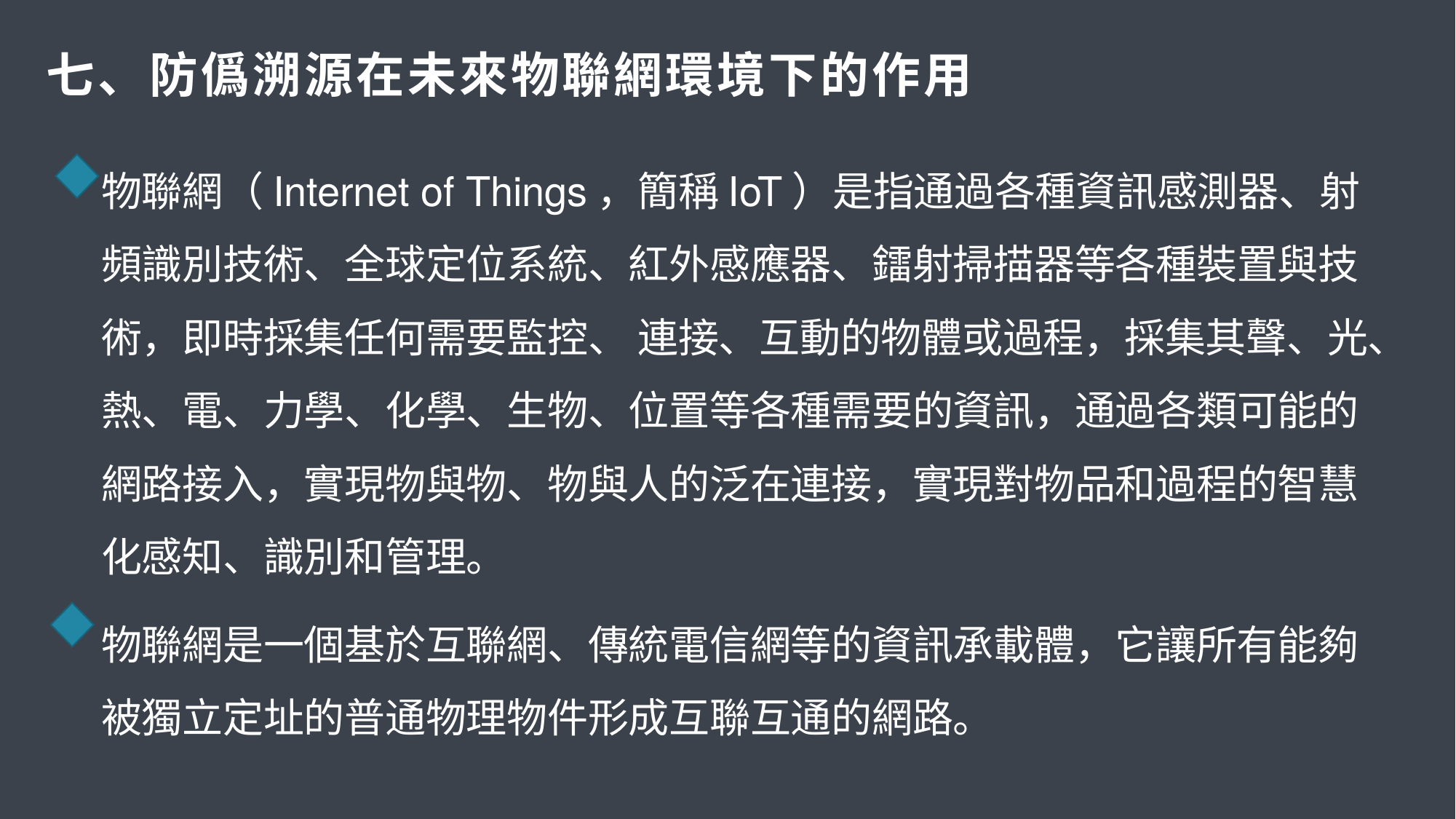

七、防僞溯源在未來物聯網環境下的作用
物聯網（Internet of Things，簡稱IoT）是指通過各種資訊感測器、射頻識別技術、全球定位系統、紅外感應器、鐳射掃描器等各種裝置與技術，即時採集任何需要監控、 連接、互動的物體或過程，採集其聲、光、熱、電、力學、化學、生物、位置等各種需要的資訊，通過各類可能的網路接入，實現物與物、物與人的泛在連接，實現對物品和過程的智慧化感知、識別和管理。
物聯網是一個基於互聯網、傳統電信網等的資訊承載體，它讓所有能夠被獨立定址的普通物理物件形成互聯互通的網路。